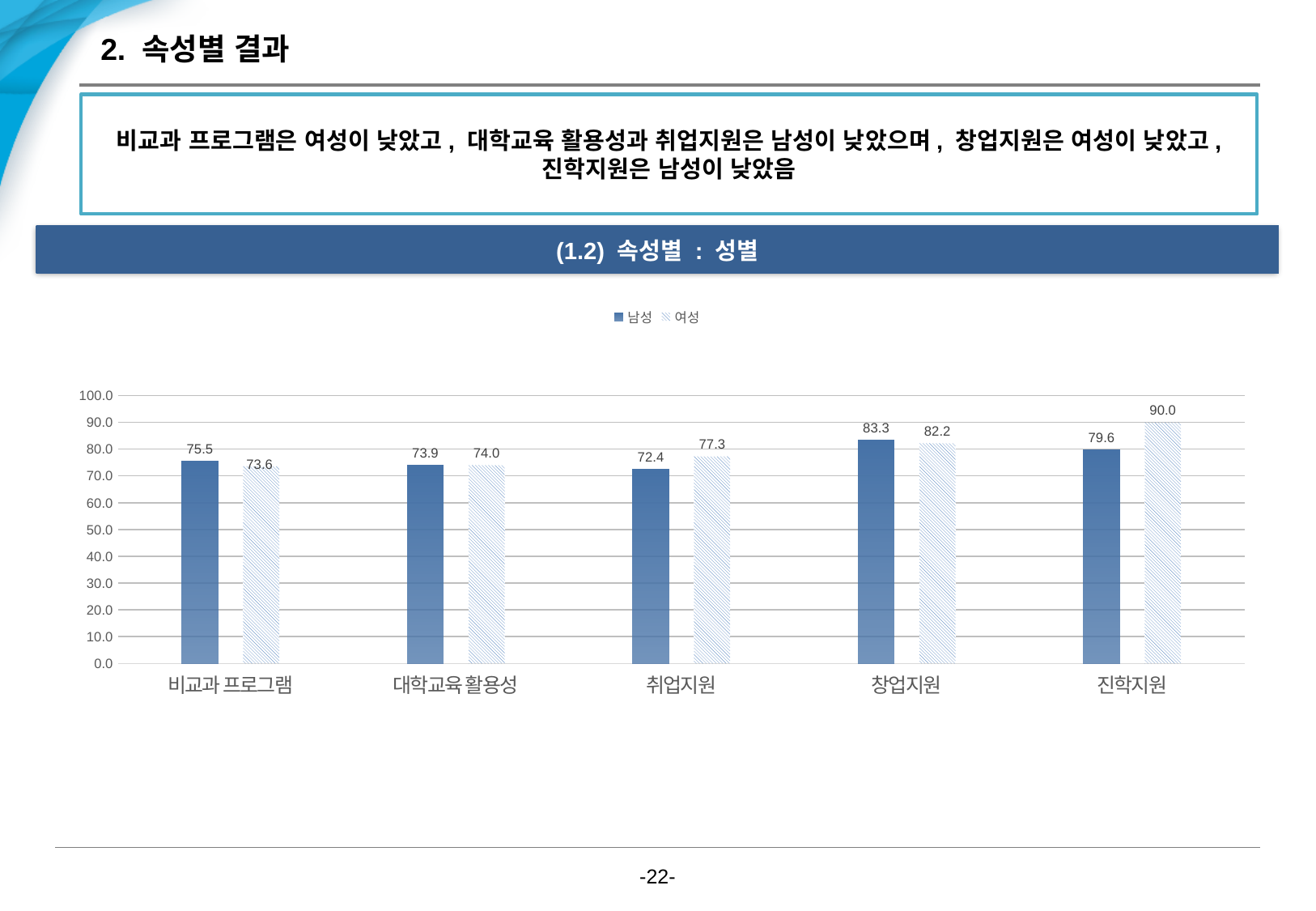

# 2. 속성별 결과

비교과 프로그램은 여성이 낮았고, 대학교육 활용성과 취업지원은 남성이 낮았으며, 창업지원은 여성이 낮았고, 진학지원은 남성이 낮았음
(1.2) 속성별 : 성별

### Chart

| Category | 남성 | 여성 |
|---|---|---|
| 비교과 프로그램 | 75.45454545454545 | 73.58974358974359 |
| 대학교육 활용성 | 73.89830508474576 | 74.0 |
| 취업지원 | 72.44827586206897 | 77.29761904761905 |
| 창업지원 | 83.33333333333333 | 82.2 |
| 진학지원 | 79.63636363636364 | 90.0 |
-22-